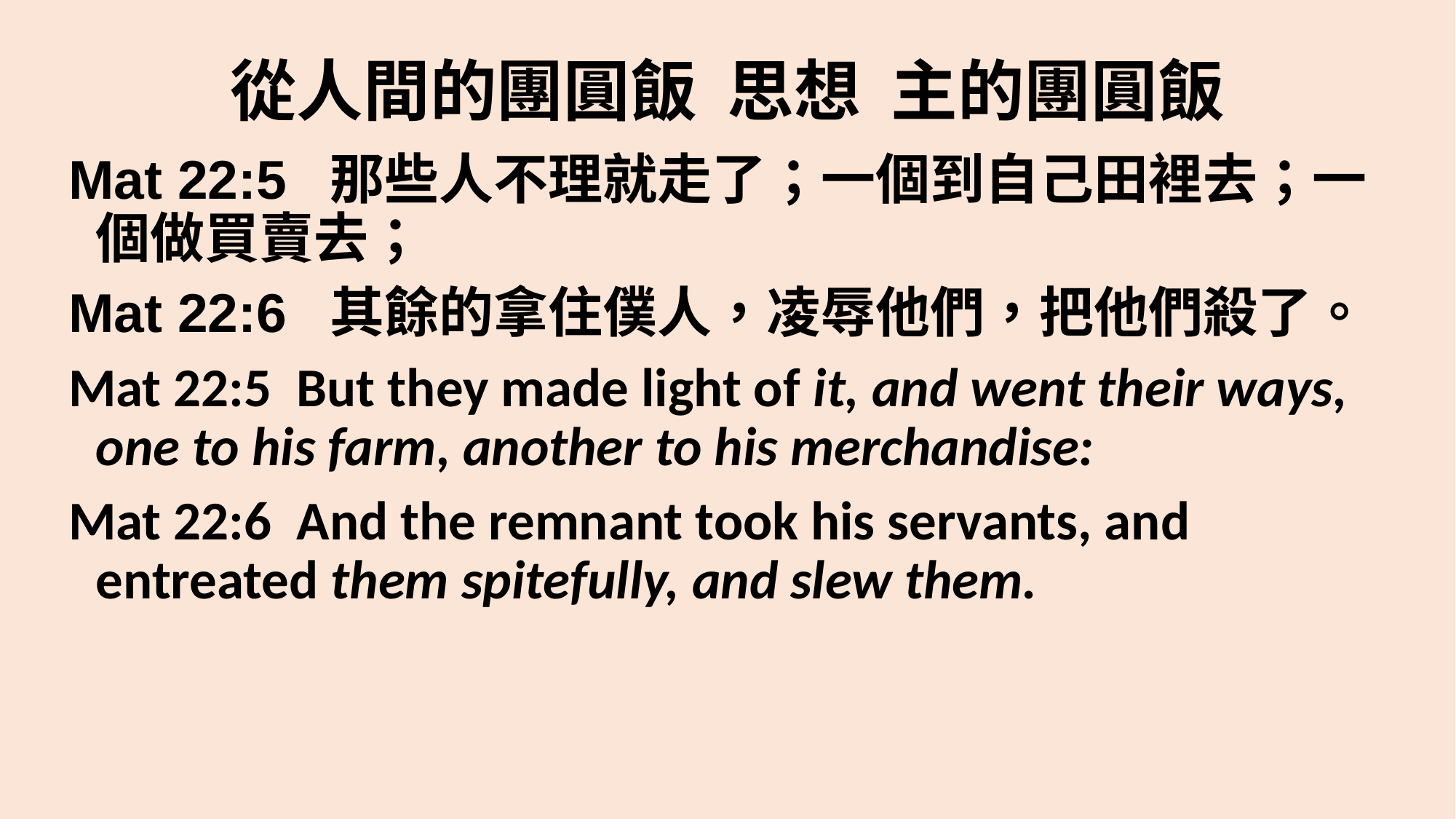

# 從人間的團圓飯  思想  主的團圓飯
Mat 22:5  那些人不理就走了；一個到自己田裡去；一個做買賣去；
Mat 22:6  其餘的拿住僕人，凌辱他們，把他們殺了。
Mat 22:5  But they made light of it, and went their ways, one to his farm, another to his merchandise:
Mat 22:6  And the remnant took his servants, and entreated them spitefully, and slew them.